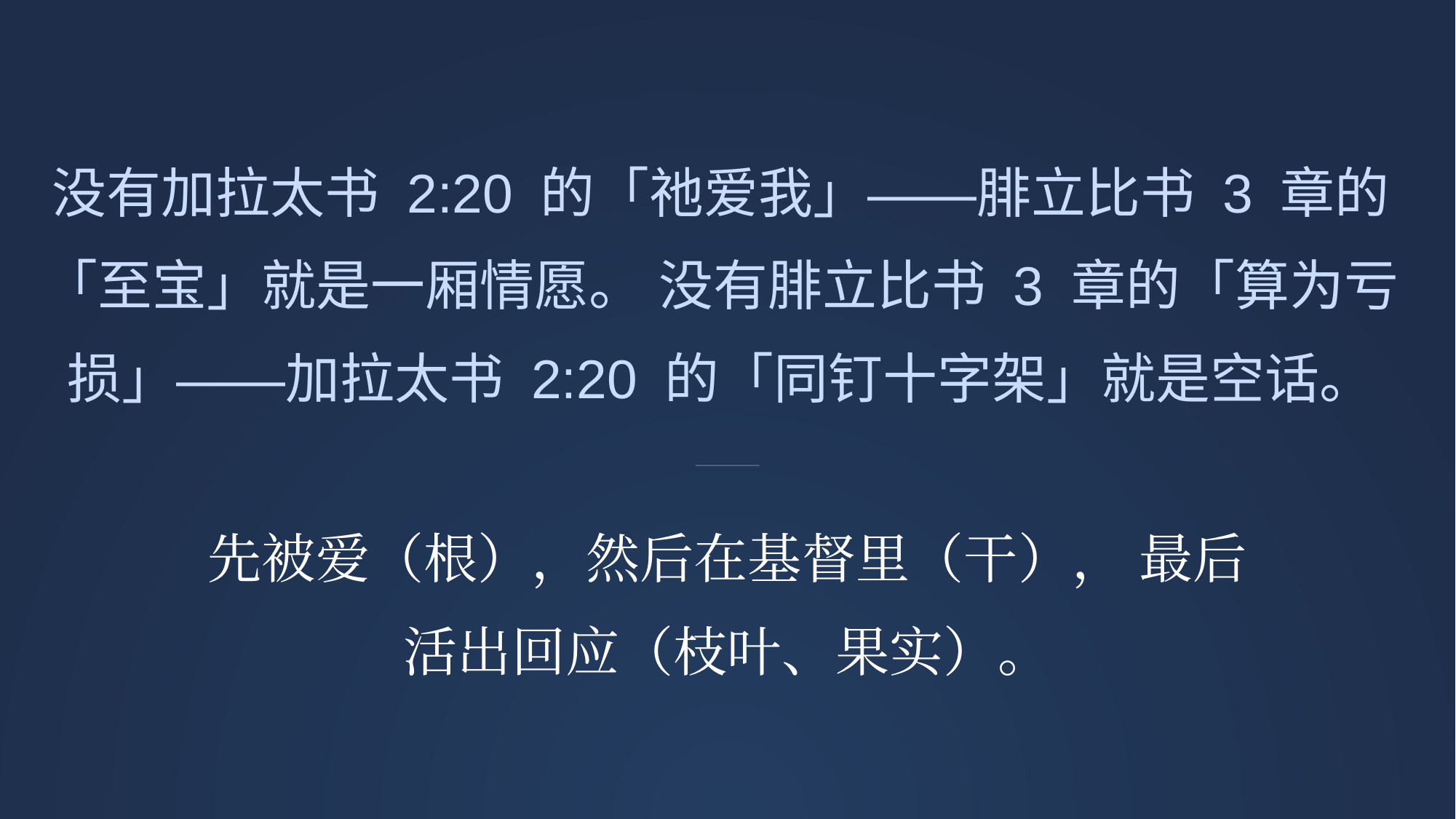

没有加拉太书 2:20 的「祂爱我」——腓立比书 3 章的「至宝」就是一厢情愿。 没有腓立比书 3 章的「算为亏损」——加拉太书 2:20 的「同钉十字架」就是空话。

先被爱（根），然后在基督里（干）， 最后活出回应（枝叶、果实）。